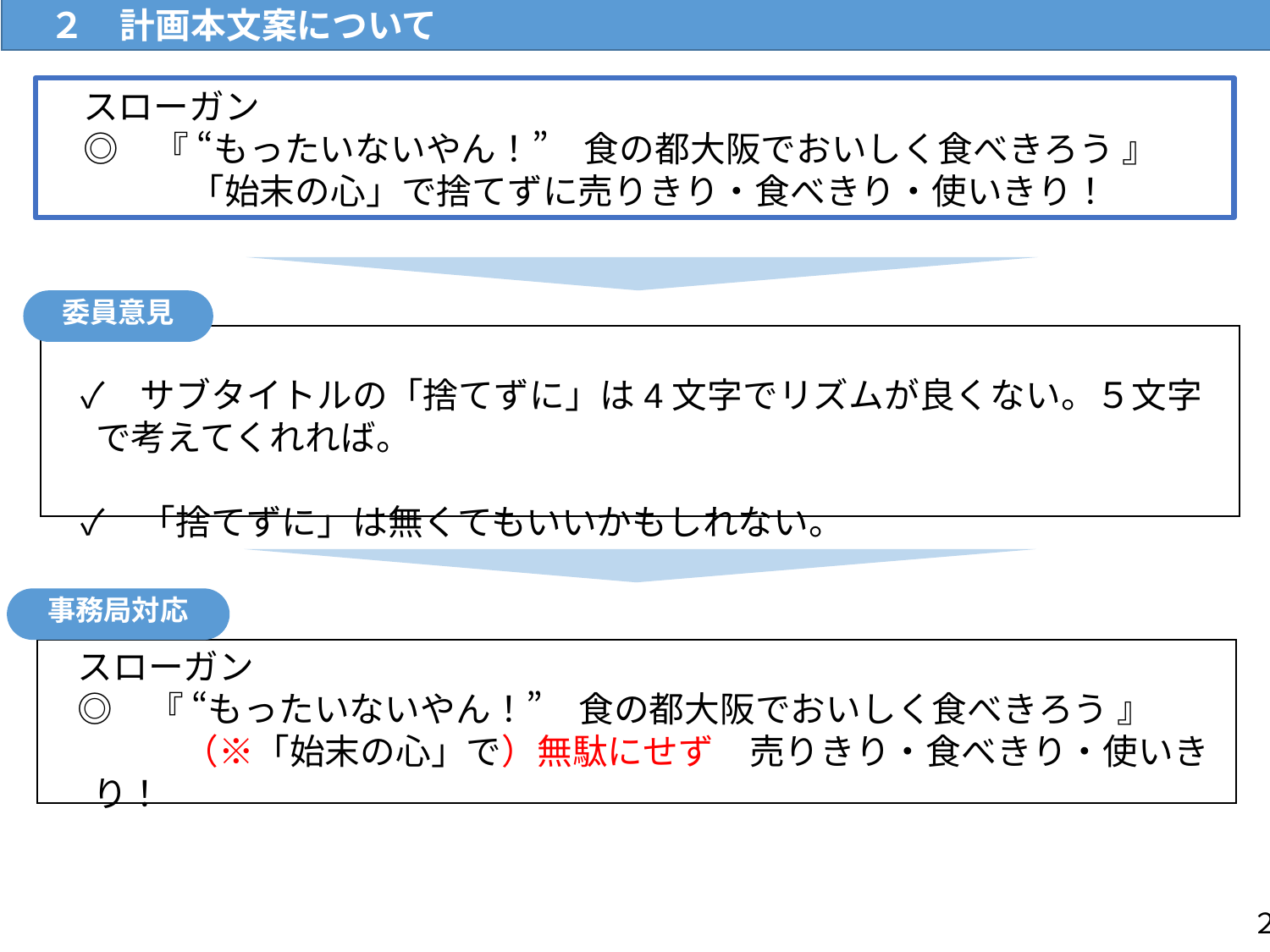

R7.4.17（木）流通対策室
　２　計画本文案について
　スローガン
　◎　『 “もったいないやん！”　食の都大阪でおいしく食べきろう 』
　　　　「始末の心」で捨てずに売りきり・食べきり・使いきり！

委員意見

　✓　サブタイトルの「捨てずに」は4文字でリズムが良くない。５文字で考えてくれれば。

　✓　「捨てずに」は無くてもいいかもしれない。

事務局対応
　スローガン
　◎　『 “もったいないやん！”　食の都大阪でおいしく食べきろう 』
　　　　（※「始末の心」で）無駄にせず　売りきり・食べきり・使いきり！
２